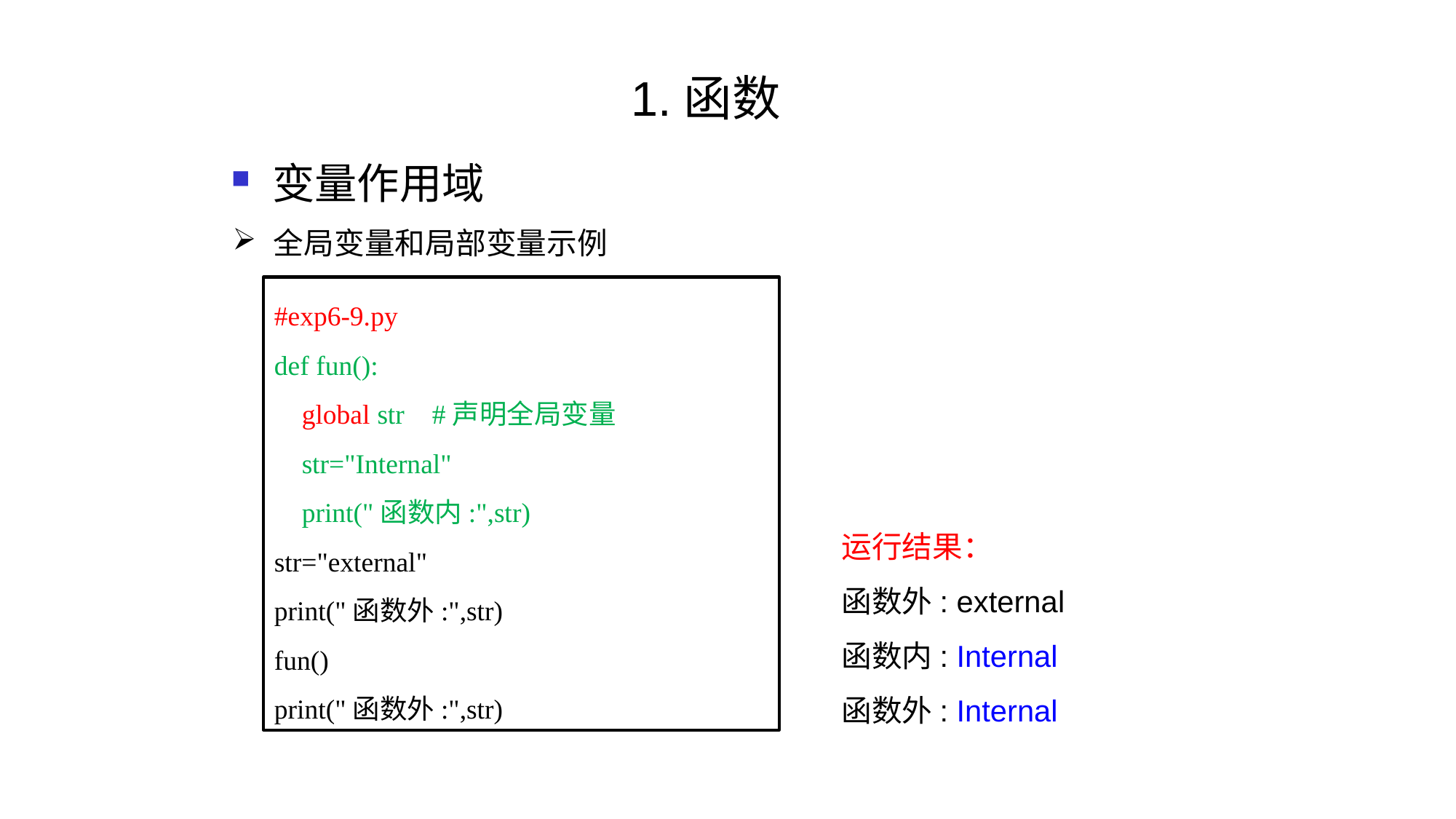

# 1.函数
变量作用域
全局变量和局部变量示例
#exp6-9.py
def fun():
    global str    #声明全局变量
    str="Internal"
    print("函数内:",str)
str="external"
print("函数外:",str)
fun()
print("函数外:",str)
运行结果：
函数外: external
函数内: Internal
函数外: Internal